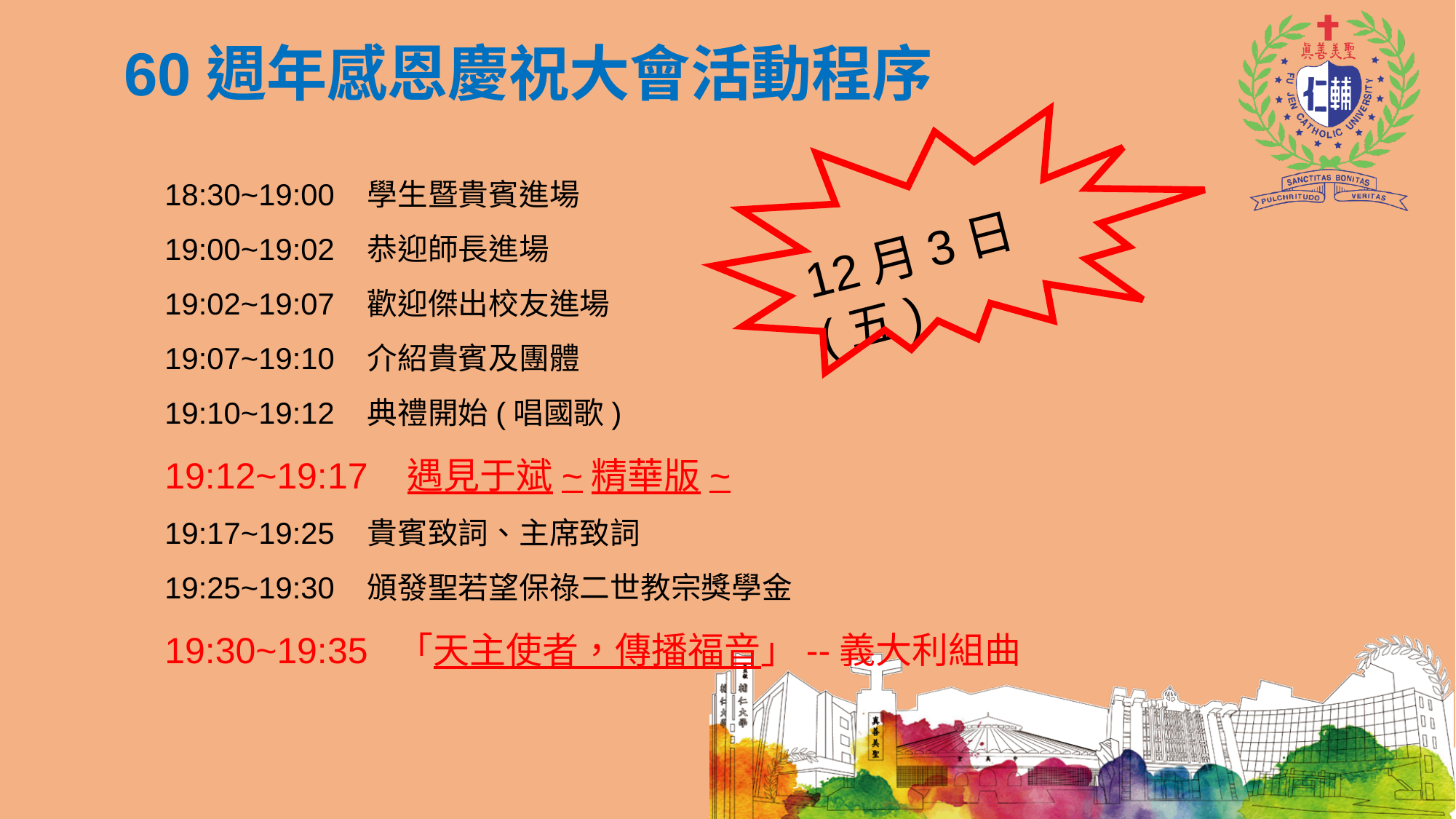

60週年感恩慶祝大會活動程序

18:30~19:00   學生暨貴賓進場
19:00~19:02   恭迎師長進場
19:02~19:07   歡迎傑出校友進場
19:07~19:10   介紹貴賓及團體
19:10~19:12   典禮開始(唱國歌)
19:12~19:17   遇見于斌~精華版~
19:17~19:25   貴賓致詞、主席致詞
19:25~19:30   頒發聖若望保祿二世教宗獎學金
19:30~19:35  「天主使者，傳播福音」--義大利組曲

12月3日(五)